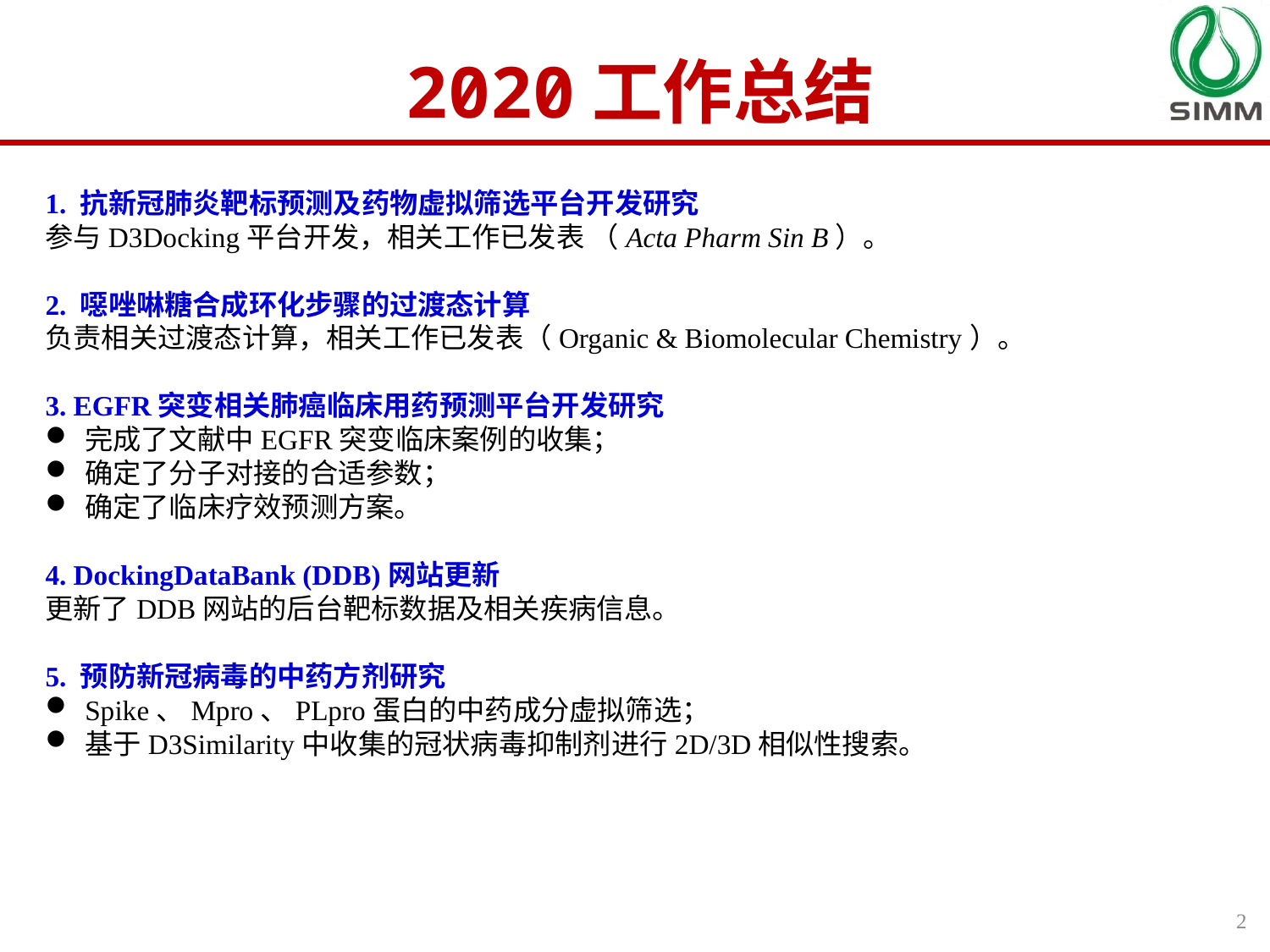

2020工作总结
1. 抗新冠肺炎靶标预测及药物虚拟筛选平台开发研究
参与D3Docking平台开发，相关工作已发表 （Acta Pharm Sin B）。

2. 噁唑啉糖合成环化步骤的过渡态计算
负责相关过渡态计算，相关工作已发表（Organic & Biomolecular Chemistry）。

3. EGFR突变相关肺癌临床用药预测平台开发研究
完成了文献中EGFR突变临床案例的收集；
确定了分子对接的合适参数；
确定了临床疗效预测方案。

4. DockingDataBank (DDB)网站更新
更新了DDB网站的后台靶标数据及相关疾病信息。

5. 预防新冠病毒的中药方剂研究
Spike、Mpro、PLpro蛋白的中药成分虚拟筛选；
基于D3Similarity中收集的冠状病毒抑制剂进行2D/3D相似性搜索。

2